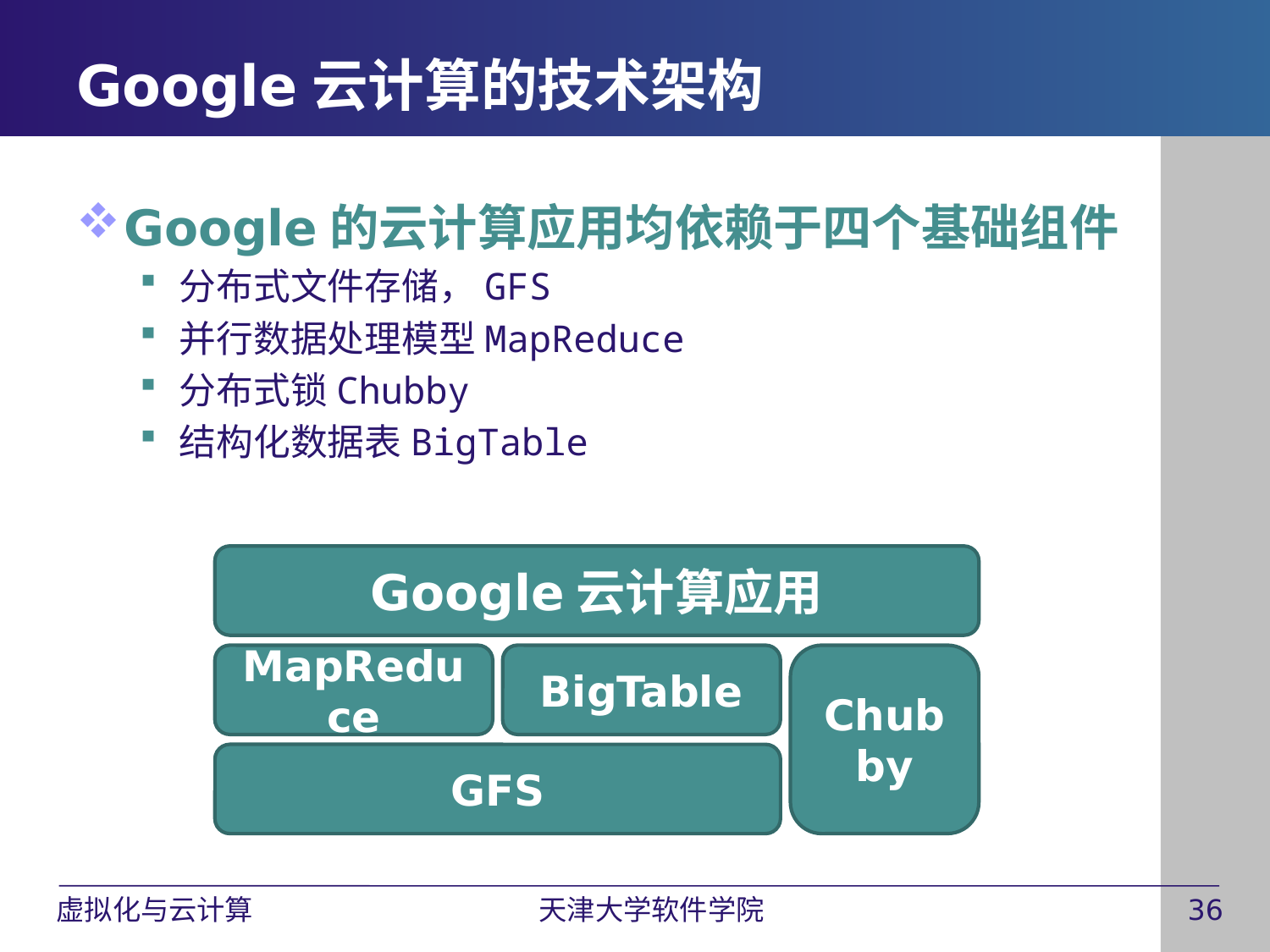

Google云计算的技术架构
Google的云计算应用均依赖于四个基础组件
分布式文件存储，GFS
并行数据处理模型MapReduce
分布式锁Chubby
结构化数据表BigTable

Google云计算应用
MapReduce
BigTable
Chubby
GFS